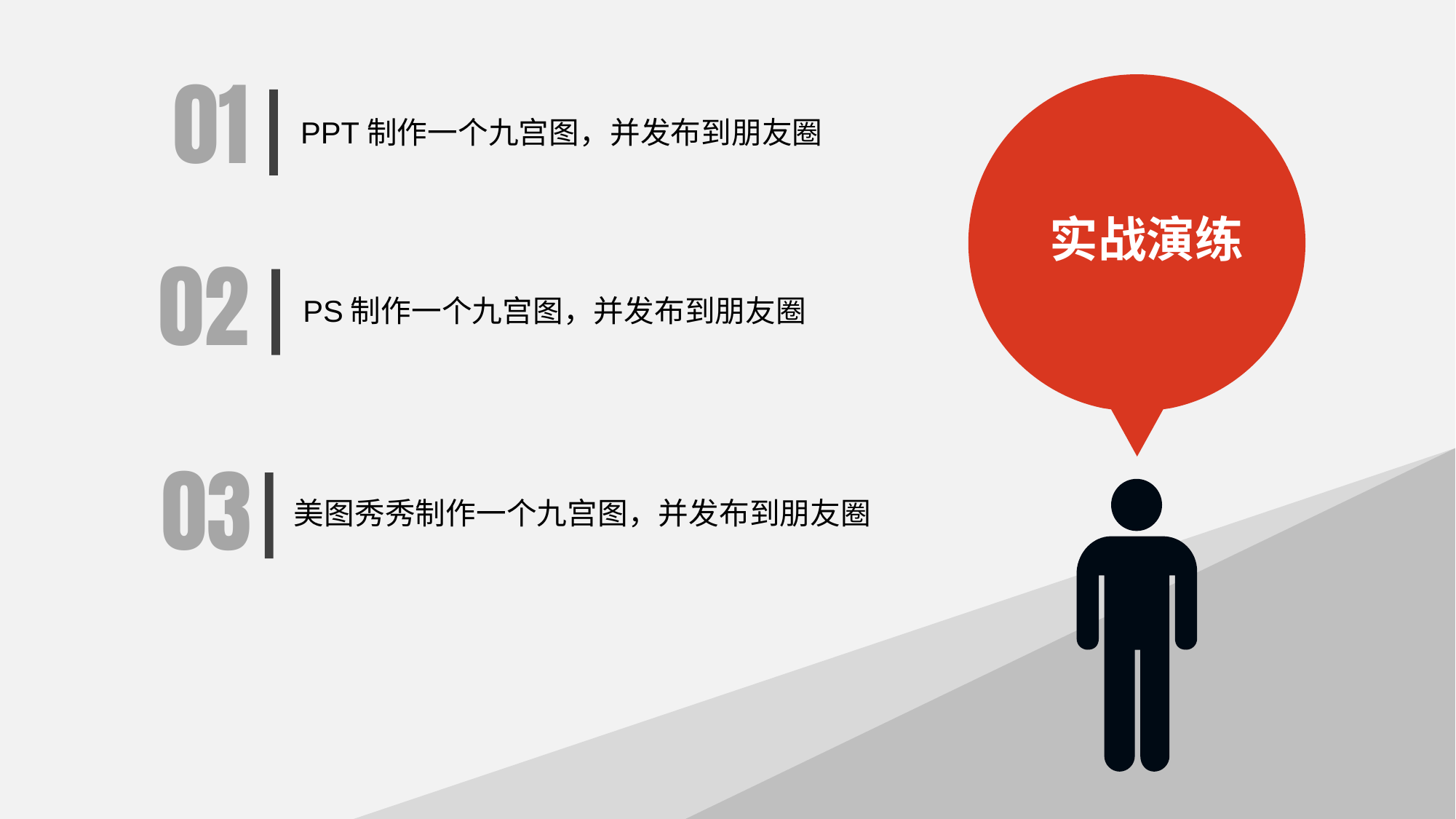

01

PPT制作一个九宫图，并发布到朋友圈
实战演练
02

PS制作一个九宫图，并发布到朋友圈

03

美图秀秀制作一个九宫图，并发布到朋友圈